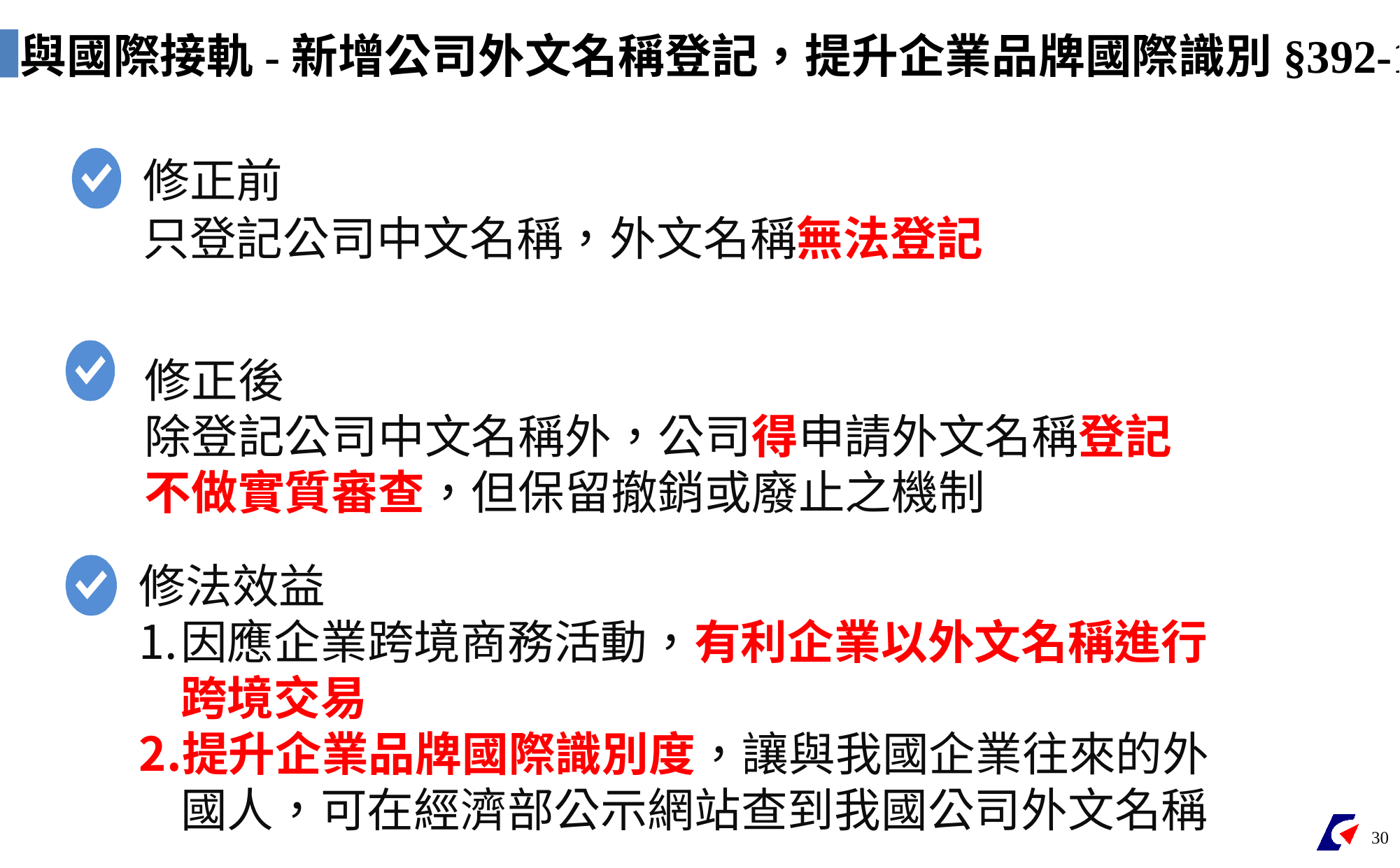

與國際接軌-新增公司外文名稱登記，提升企業品牌國際識別§392-1
修正前
只登記公司中文名稱，外文名稱無法登記

修正後
除登記公司中文名稱外，公司得申請外文名稱登記
不做實質審查，但保留撤銷或廢止之機制

修法效益
因應企業跨境商務活動，有利企業以外文名稱進行跨境交易
提升企業品牌國際識別度，讓與我國企業往來的外國人，可在經濟部公示網站查到我國公司外文名稱

30